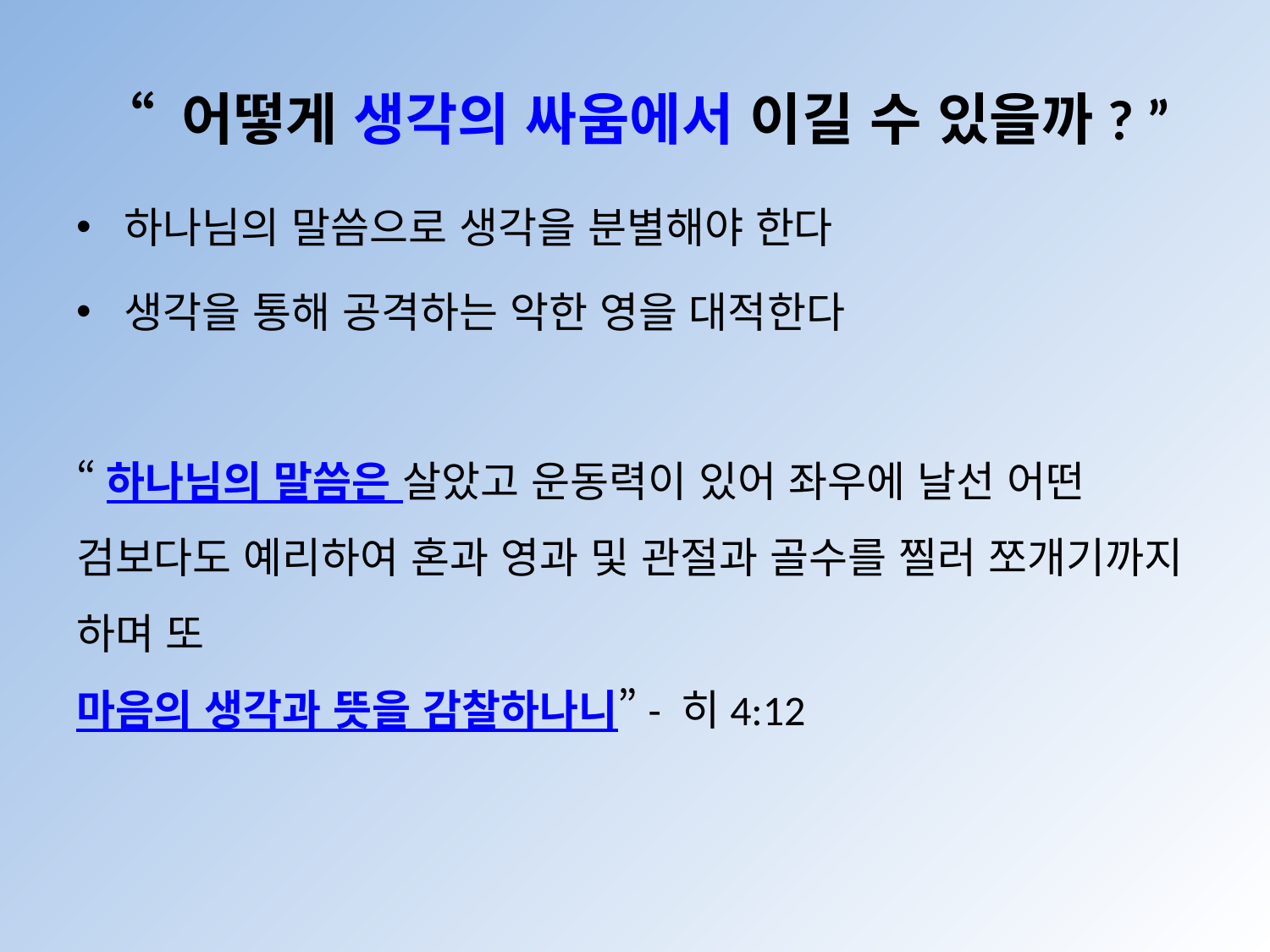

# “ 어떻게 생각의 싸움에서 이길 수 있을까? ”
하나님의 말씀으로 생각을 분별해야 한다
생각을 통해 공격하는 악한 영을 대적한다

“하나님의 말씀은 살았고 운동력이 있어 좌우에 날선 어떤 검보다도 예리하여 혼과 영과 및 관절과 골수를 찔러 쪼개기까지 하며 또
마음의 생각과 뜻을 감찰하나니”- 히4:12